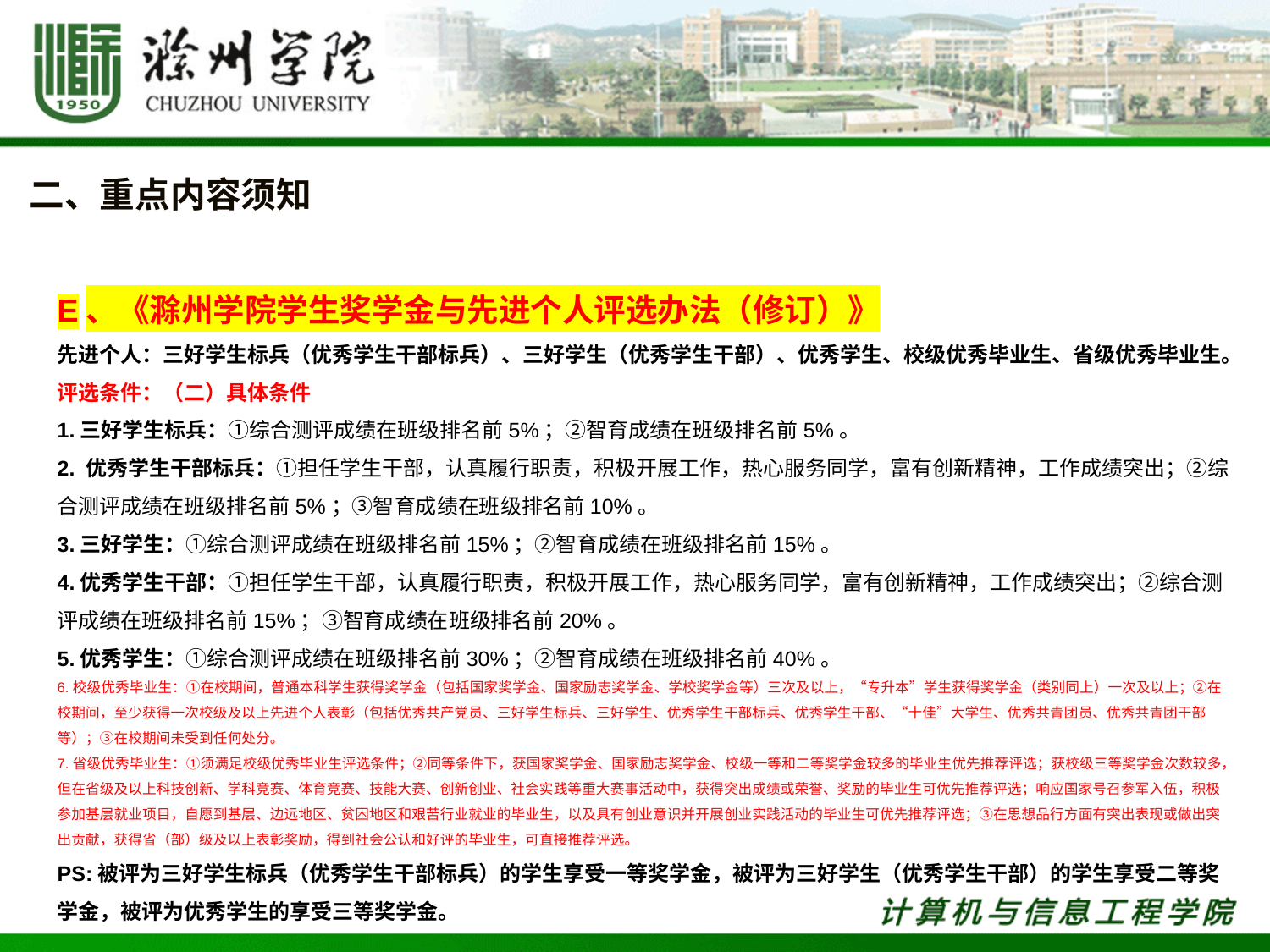

二、重点内容须知

E、《滁州学院学生奖学金与先进个人评选办法（修订）》
先进个人：三好学生标兵（优秀学生干部标兵）、三好学生（优秀学生干部）、优秀学生、校级优秀毕业生、省级优秀毕业生。
评选条件：（二）具体条件
1.三好学生标兵：①综合测评成绩在班级排名前5%；②智育成绩在班级排名前5%。
2. 优秀学生干部标兵：①担任学生干部，认真履行职责，积极开展工作，热心服务同学，富有创新精神，工作成绩突出；②综合测评成绩在班级排名前5%；③智育成绩在班级排名前10%。
3.三好学生：①综合测评成绩在班级排名前15%；②智育成绩在班级排名前15%。
4.优秀学生干部：①担任学生干部，认真履行职责，积极开展工作，热心服务同学，富有创新精神，工作成绩突出；②综合测评成绩在班级排名前15%；③智育成绩在班级排名前20%。
5.优秀学生：①综合测评成绩在班级排名前30%；②智育成绩在班级排名前40%。
6.校级优秀毕业生：①在校期间，普通本科学生获得奖学金（包括国家奖学金、国家励志奖学金、学校奖学金等）三次及以上，“专升本”学生获得奖学金（类别同上）一次及以上；②在校期间，至少获得一次校级及以上先进个人表彰（包括优秀共产党员、三好学生标兵、三好学生、优秀学生干部标兵、优秀学生干部、“十佳”大学生、优秀共青团员、优秀共青团干部等）；③在校期间未受到任何处分。
7.省级优秀毕业生：①须满足校级优秀毕业生评选条件；②同等条件下，获国家奖学金、国家励志奖学金、校级一等和二等奖学金较多的毕业生优先推荐评选；获校级三等奖学金次数较多，但在省级及以上科技创新、学科竞赛、体育竞赛、技能大赛、创新创业、社会实践等重大赛事活动中，获得突出成绩或荣誉、奖励的毕业生可优先推荐评选；响应国家号召参军入伍，积极参加基层就业项目，自愿到基层、边远地区、贫困地区和艰苦行业就业的毕业生，以及具有创业意识并开展创业实践活动的毕业生可优先推荐评选；③在思想品行方面有突出表现或做出突出贡献，获得省（部）级及以上表彰奖励，得到社会公认和好评的毕业生，可直接推荐评选。
PS:被评为三好学生标兵（优秀学生干部标兵）的学生享受一等奖学金，被评为三好学生（优秀学生干部）的学生享受二等奖学金，被评为优秀学生的享受三等奖学金。